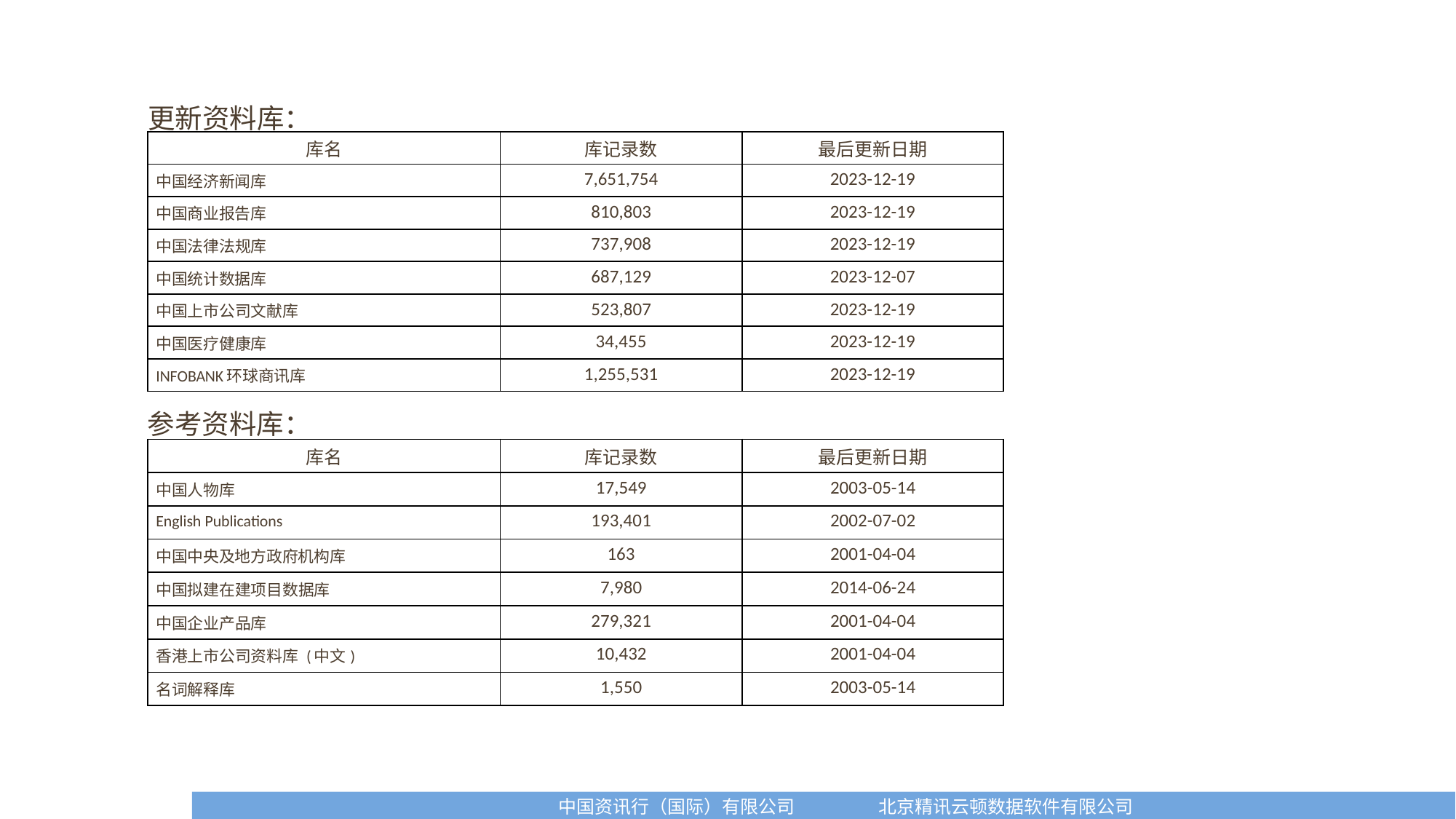

更新资料库：

| 库名 | 库记录数 | 最后更新日期 |
| --- | --- | --- |
| 中国经济新闻库 | 7,651,754 | 2023-12-19 |
| 中国商业报告库 | 810,803 | 2023-12-19 |
| 中国法律法规库 | 737,908 | 2023-12-19 |
| 中国统计数据库 | 687,129 | 2023-12-07 |
| 中国上市公司文献库 | 523,807 | 2023-12-19 |
| 中国医疗健康库 | 34,455 | 2023-12-19 |
| INFOBANK环球商讯库 | 1,255,531 | 2023-12-19 |
参考资料库：

| 库名 | 库记录数 | 最后更新日期 |
| --- | --- | --- |
| 中国人物库 | 17,549 | 2003-05-14 |
| English Publications | 193,401 | 2002-07-02 |
| 中国中央及地方政府机构库 | 163 | 2001-04-04 |
| 中国拟建在建项目数据库 | 7,980 | 2014-06-24 |
| 中国企业产品库 | 279,321 | 2001-04-04 |
| 香港上市公司资料库 (中文) | 10,432 | 2001-04-04 |
| 名词解释库 | 1,550 | 2003-05-14 |